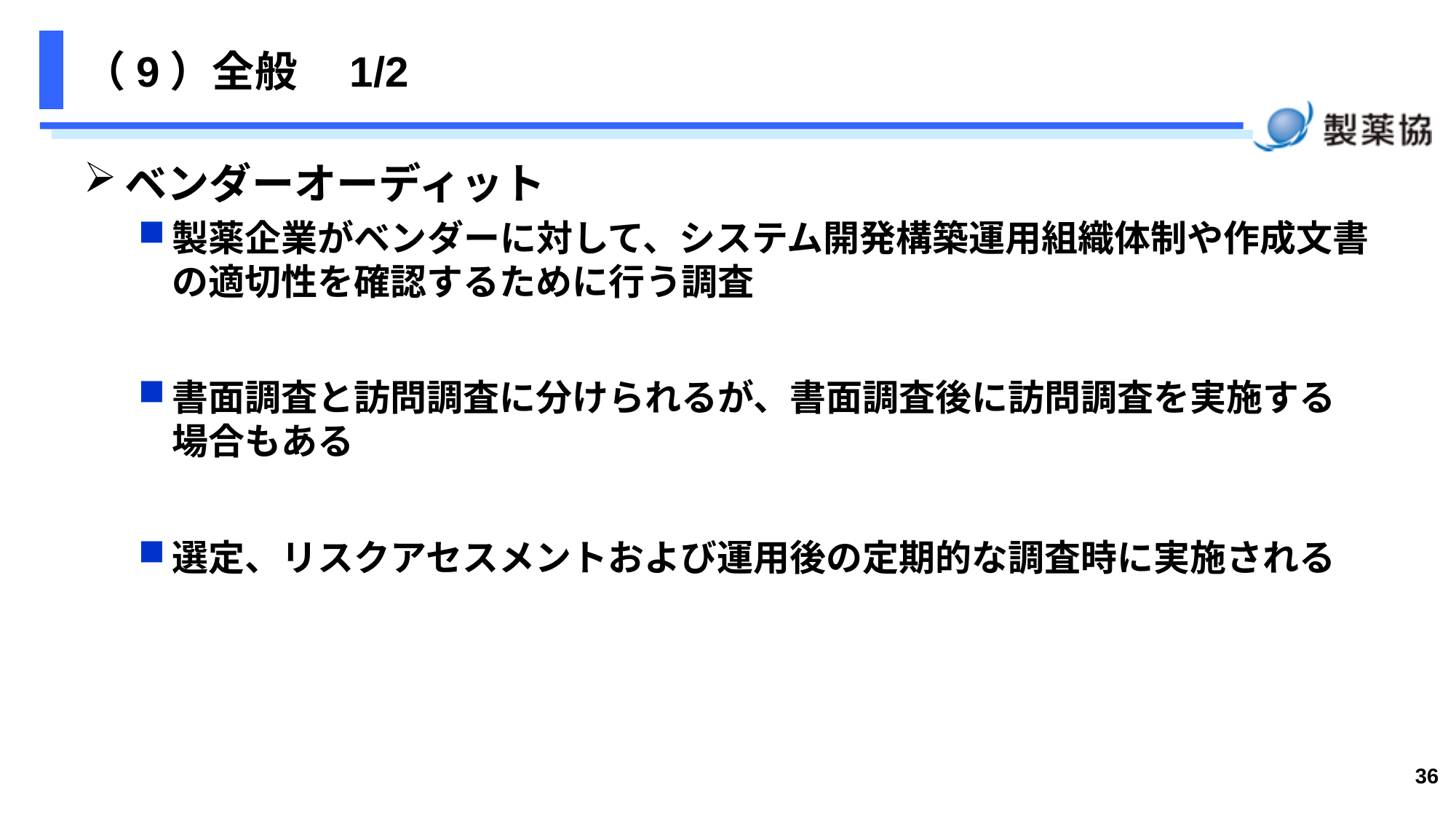

# （9）全般　1/2
ベンダーオーディット
製薬企業がベンダーに対して、システム開発構築運用組織体制や作成文書の適切性を確認するために行う調査

書面調査と訪問調査に分けられるが、書面調査後に訪問調査を実施する場合もある

選定、リスクアセスメントおよび運用後の定期的な調査時に実施される

36